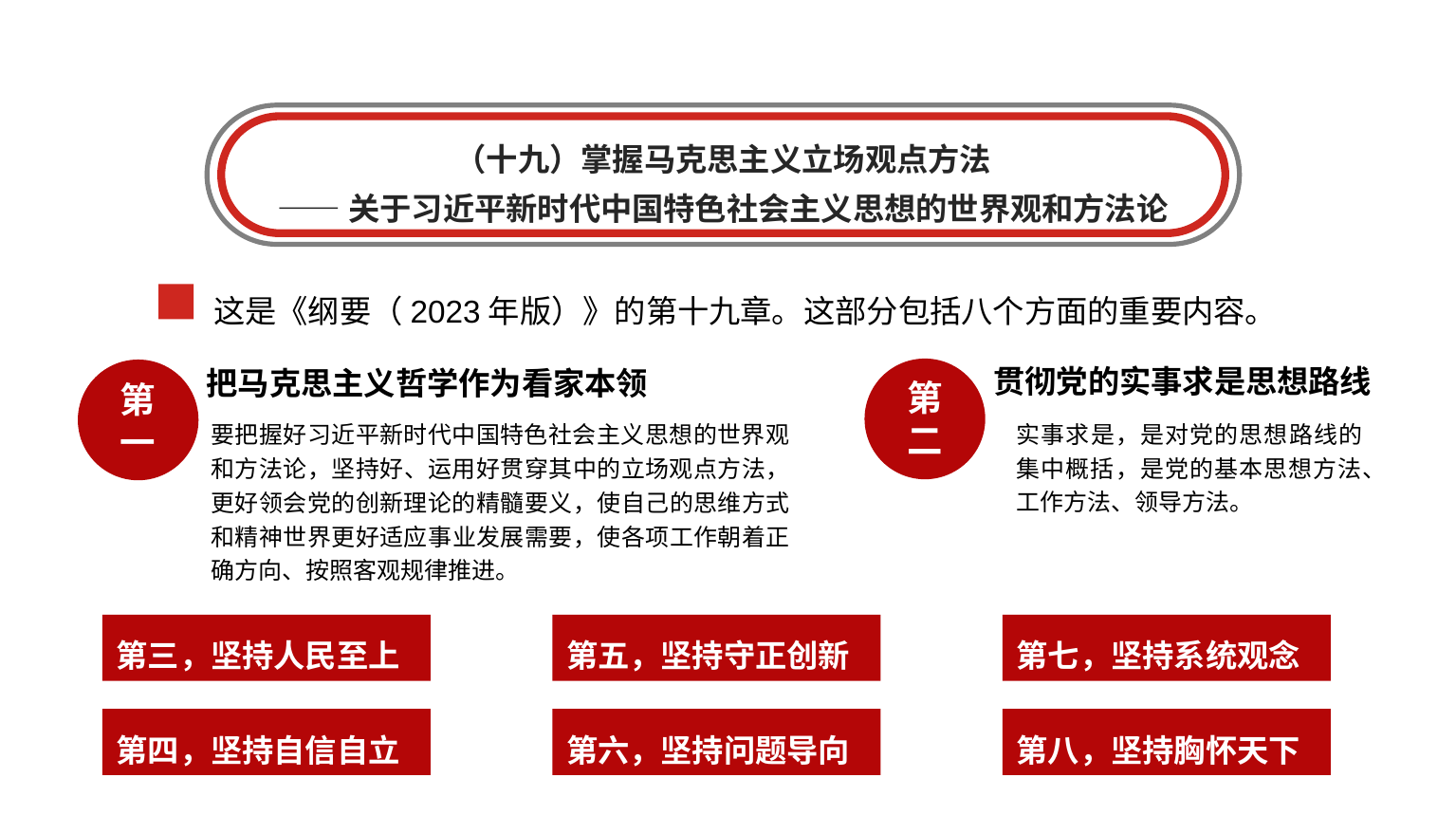

（十九）掌握马克思主义立场观点方法
——关于习近平新时代中国特色社会主义思想的世界观和方法论
这是《纲要（2023年版）》的第十九章。这部分包括八个方面的重要内容。

贯彻党的实事求是思想路线
把马克思主义哲学作为看家本领
第二
第一
实事求是，是对党的思想路线的集中概括，是党的基本思想方法、工作方法、领导方法。
要把握好习近平新时代中国特色社会主义思想的世界观和方法论，坚持好、运用好贯穿其中的立场观点方法，更好领会党的创新理论的精髓要义，使自己的思维方式和精神世界更好适应事业发展需要，使各项工作朝着正确方向、按照客观规律推进。
第三，坚持人民至上
第五，坚持守正创新
第七，坚持系统观念

第四，坚持自信自立
第六，坚持问题导向
第八，坚持胸怀天下